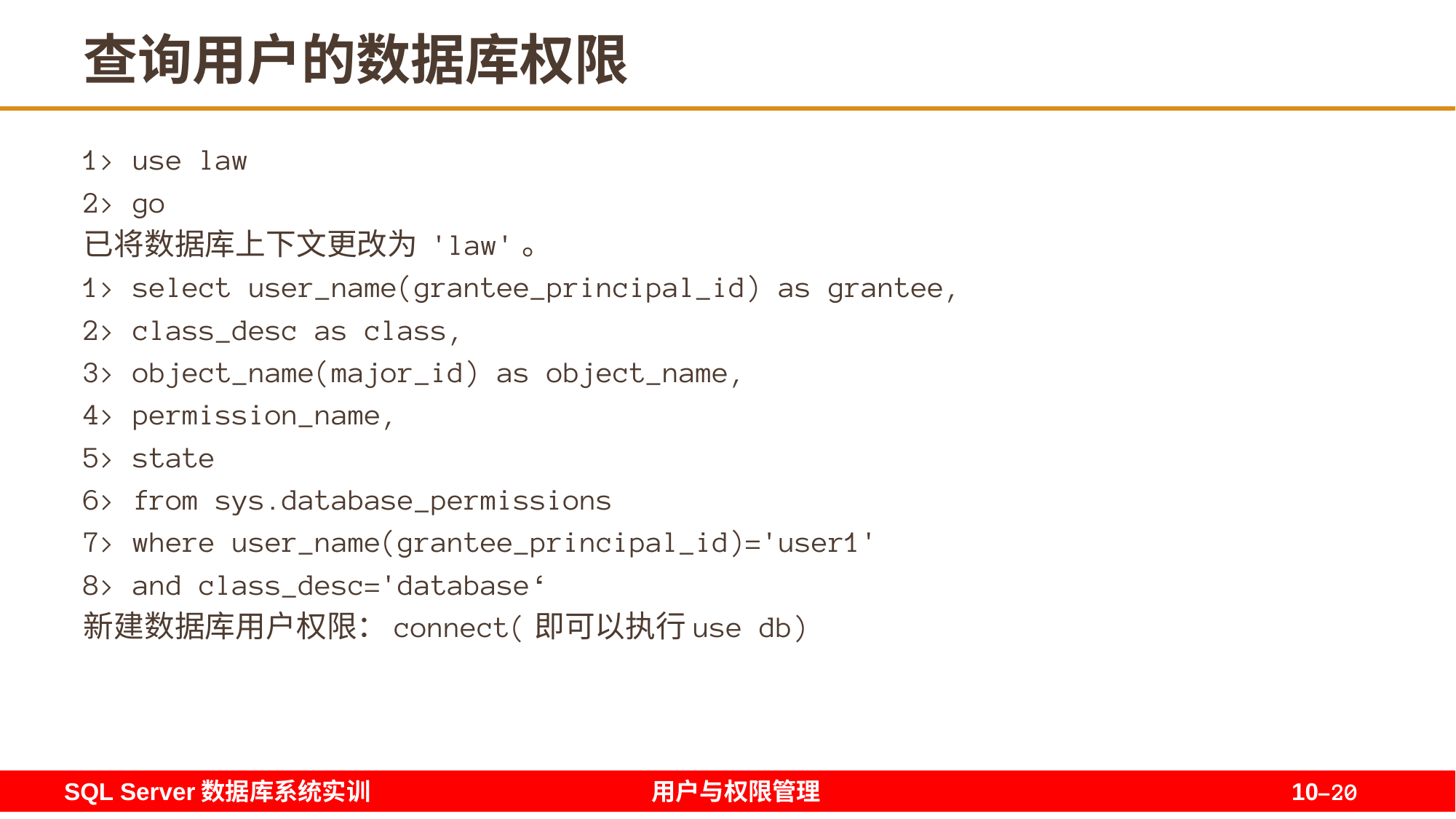

20
# 查询用户的数据库权限
1> use law
2> go
已将数据库上下文更改为 'law'。
1> select user_name(grantee_principal_id) as grantee,
2> class_desc as class,
3> object_name(major_id) as object_name,
4> permission_name,
5> state
6> from sys.database_permissions
7> where user_name(grantee_principal_id)='user1'
8> and class_desc='database‘
新建数据库用户权限：connect(即可以执行use db)